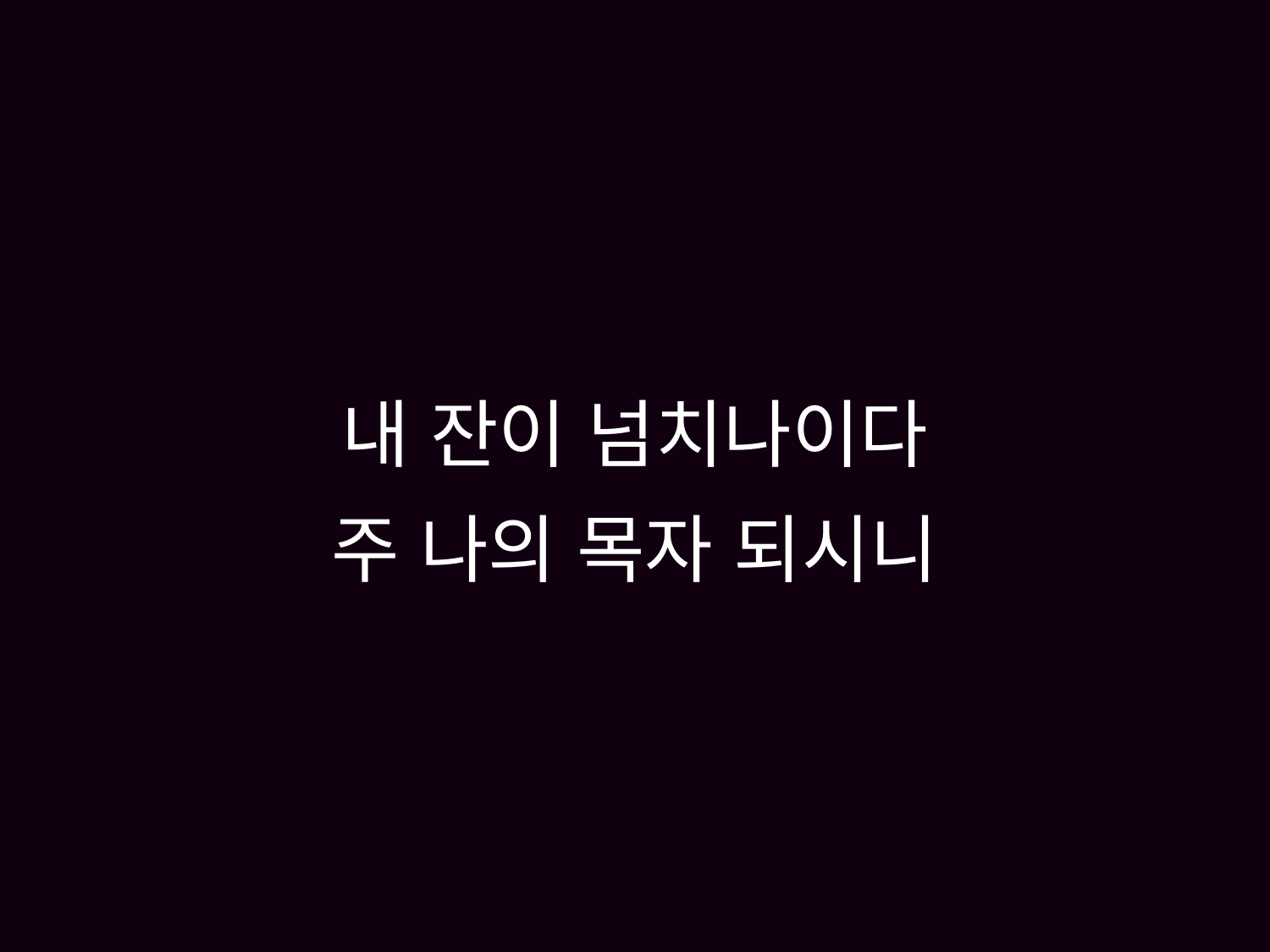

# 내 잔이 넘치나이다 주 나의 목자 되시니